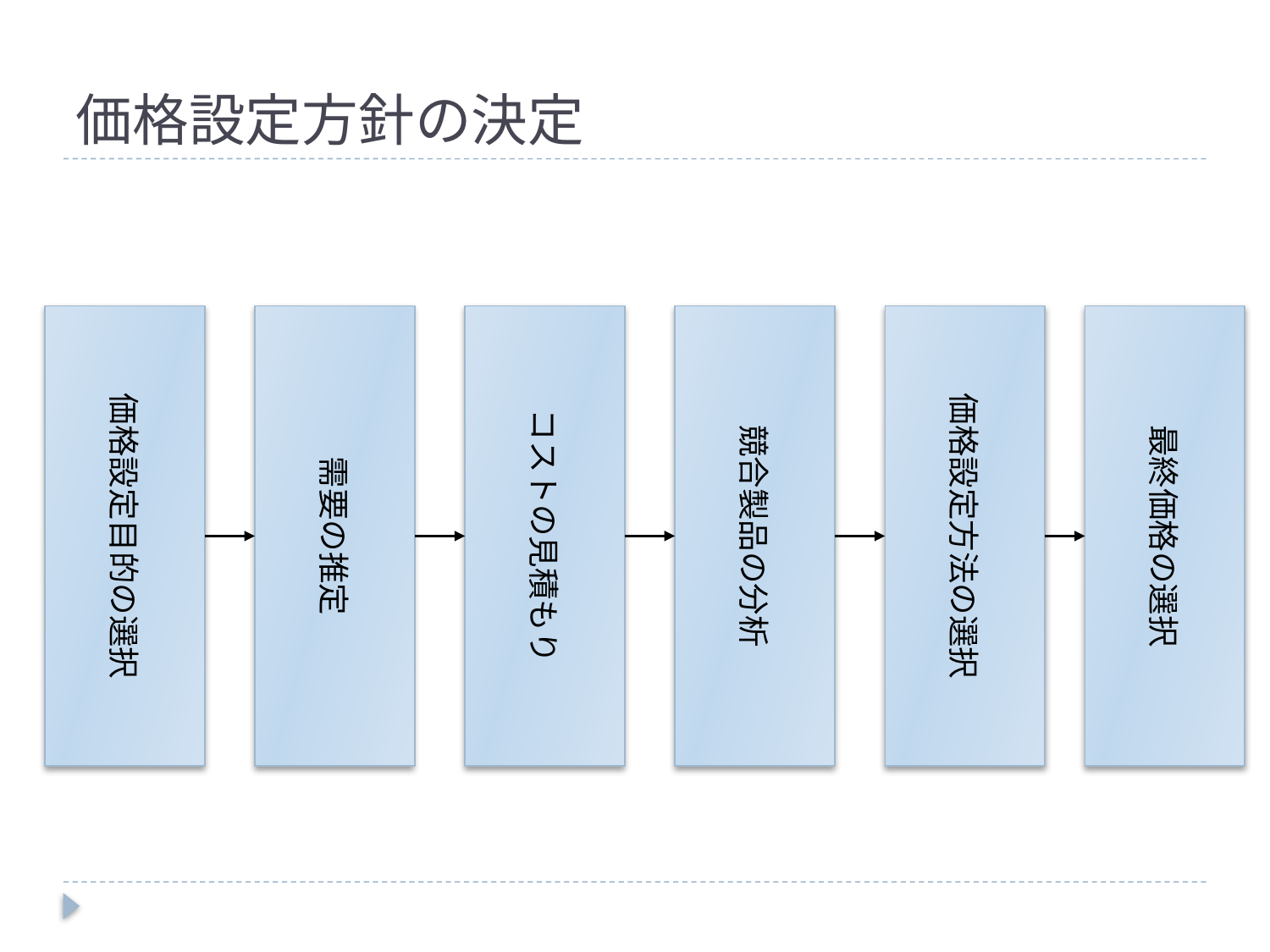

# 価格設定方針の決定
価格設定目的の選択
需要の推定
コストの見積もり
競合製品の分析
価格設定方法の選択
最終価格の選択